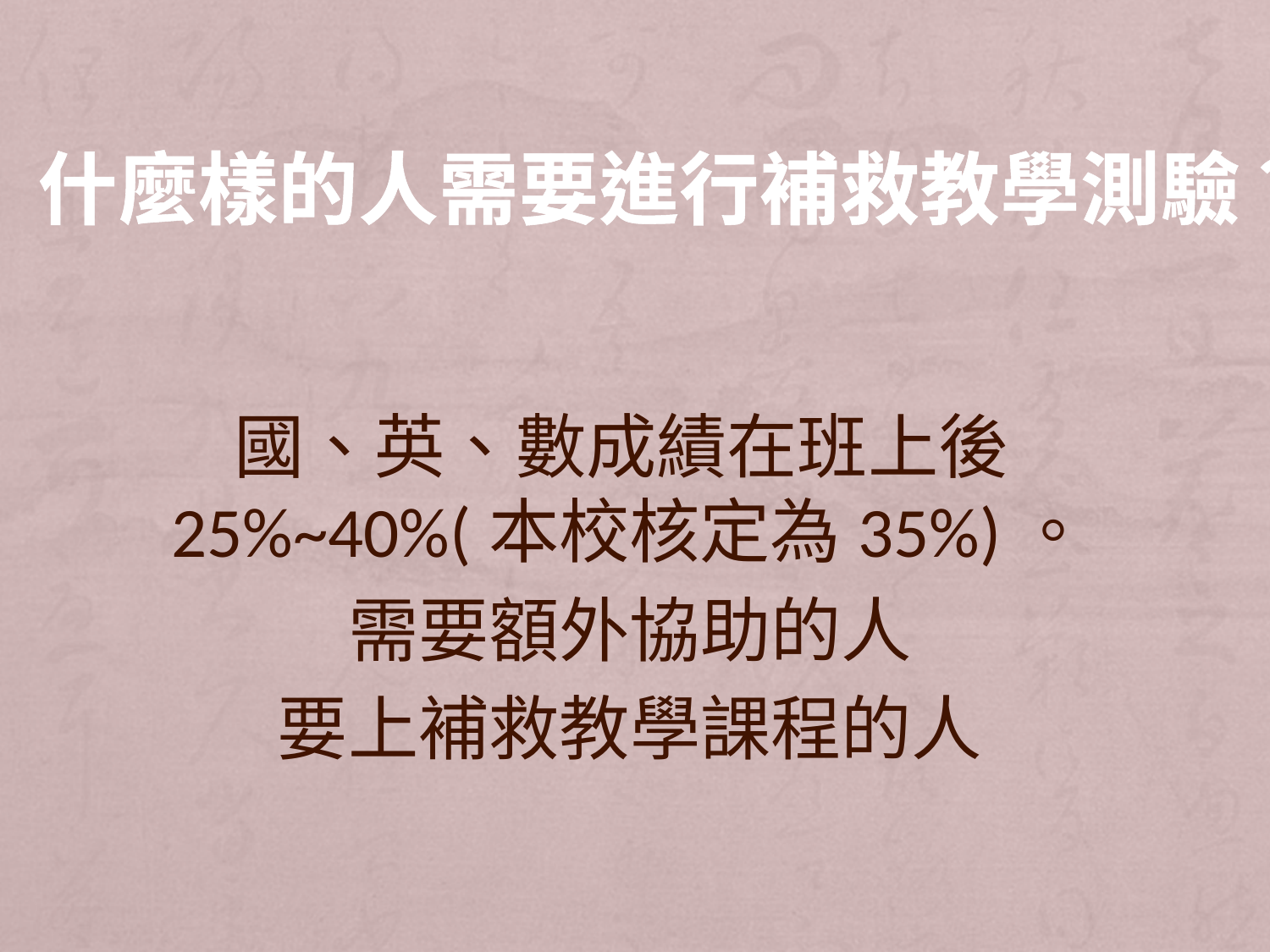

# 什麼樣的人需要進行補救教學測驗？
國、英、數成績在班上後25%~40%(本校核定為35%)。
需要額外協助的人
要上補救教學課程的人